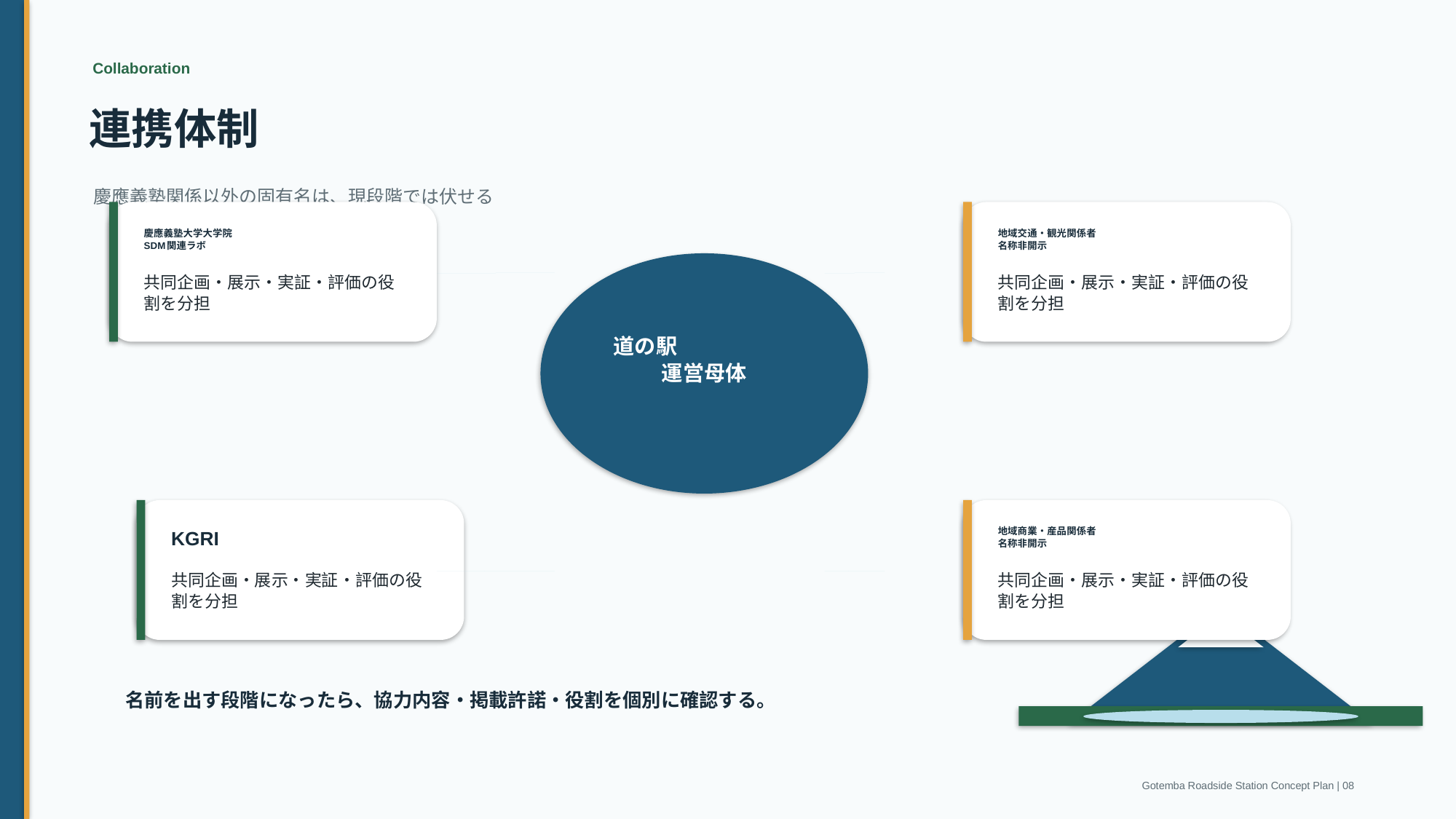

Collaboration
連携体制
慶應義塾関係以外の固有名は、現段階では伏せる

慶應義塾大学大学院
SDM関連ラボ
地域交通・観光関係者
名称非開示

共同企画・展示・実証・評価の役割を分担
共同企画・展示・実証・評価の役割を分担

道の駅
運営母体

KGRI
地域商業・産品関係者
名称非開示
共同企画・展示・実証・評価の役割を分担
共同企画・展示・実証・評価の役割を分担

名前を出す段階になったら、協力内容・掲載許諾・役割を個別に確認する。

Gotemba Roadside Station Concept Plan | 08